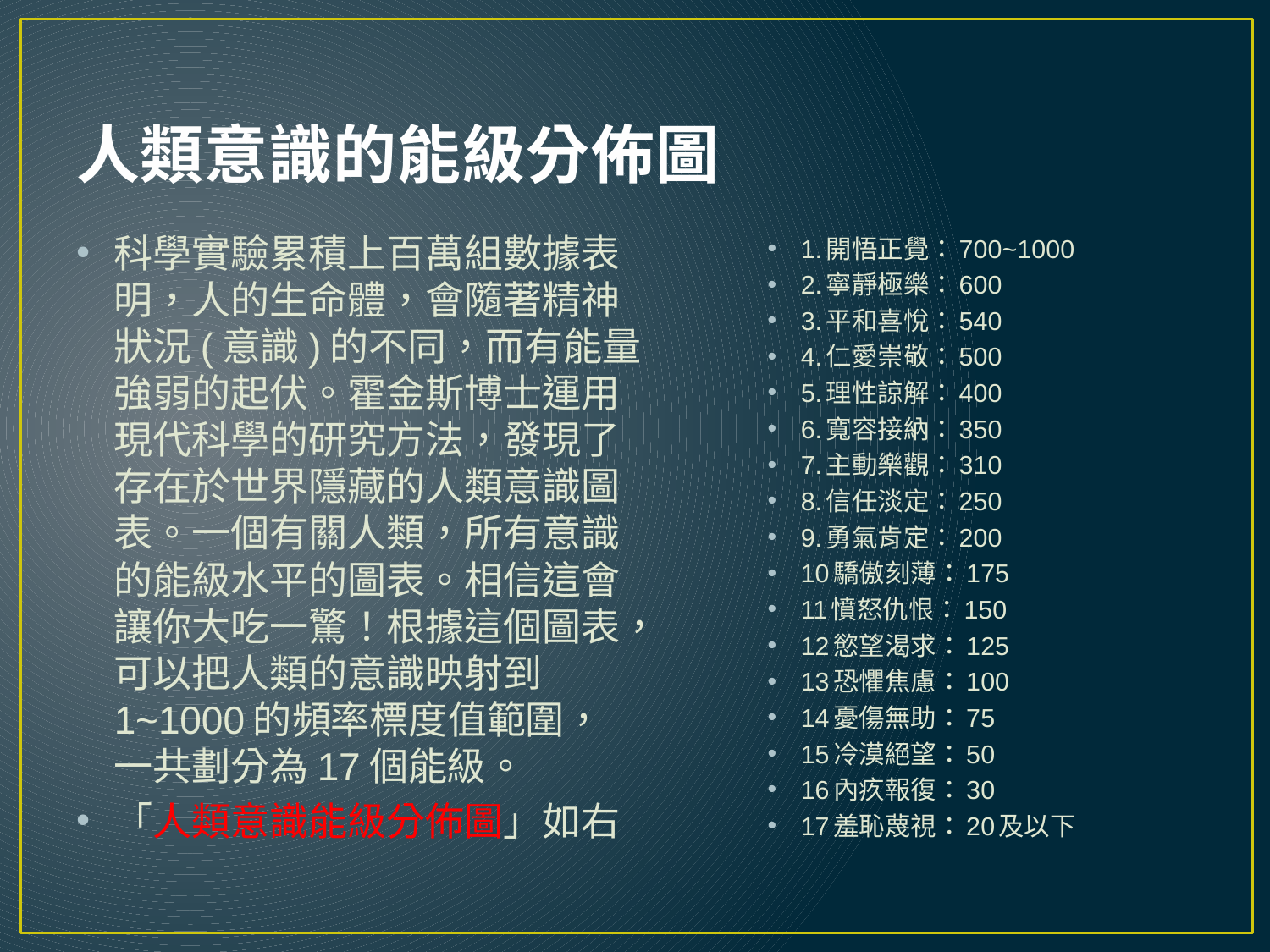

# 人類意識的能級分佈圖
科學實驗累積上百萬組數據表明，人的生命體，會隨著精神狀況(意識)的不同，而有能量強弱的起伏。霍金斯博士運用現代科學的研究方法，發現了存在於世界隱藏的人類意識圖表。一個有關人類，所有意識的能級水平的圖表。相信這會讓你大吃一驚！根據這個圖表，可以把人類的意識映射到1~1000的頻率標度值範圍，一共劃分為17個能級。
「人類意識能級分佈圖」如右
1.開悟正覺：700~1000
2.寧靜極樂：600
3.平和喜悅：540
4.仁愛崇敬：500
5.理性諒解：400
6.寬容接納：350
7.主動樂觀：310
8.信任淡定：250
9.勇氣肯定：200
10驕傲刻薄：175
11憤怒仇恨：150
12慾望渴求：125
13恐懼焦慮：100
14憂傷無助：75
15冷漠絕望：50
16內疚報復：30
17羞恥蔑視：20及以下